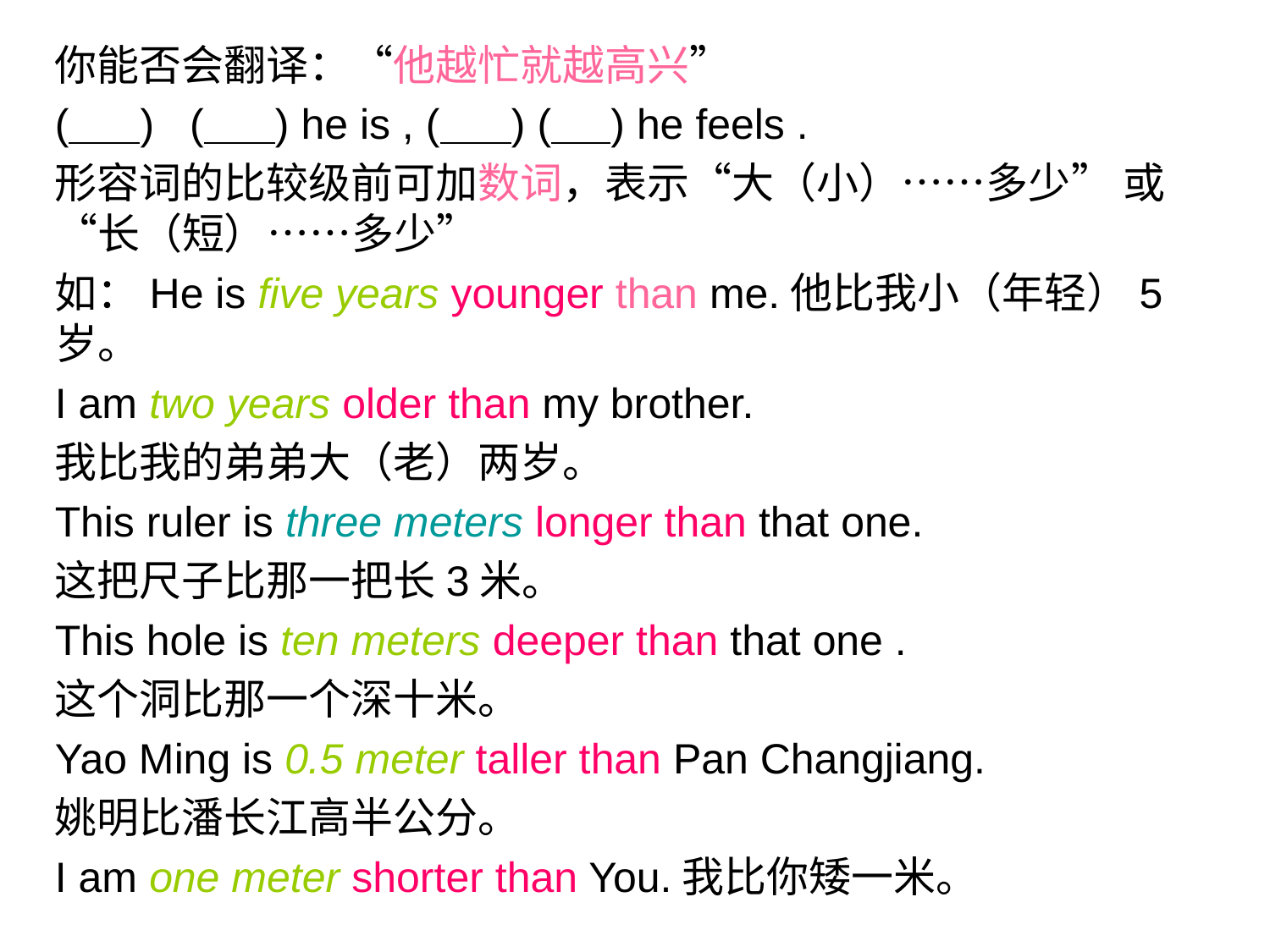

你能否会翻译：“他越忙就越高兴”
(      )   (      ) he is , (      ) (     ) he feels .
形容词的比较级前可加数词，表示“大（小）……多少” 或“长（短）……多少”
如：He is five years younger than me.他比我小（年轻）5岁。
I am two years older than my brother.
我比我的弟弟大（老）两岁。
This ruler is three meters longer than that one.
这把尺子比那一把长3米。
This hole is ten meters deeper than that one .
这个洞比那一个深十米。
Yao Ming is 0.5 meter taller than Pan Changjiang.
姚明比潘长江高半公分。
I am one meter shorter than You.我比你矮一米。